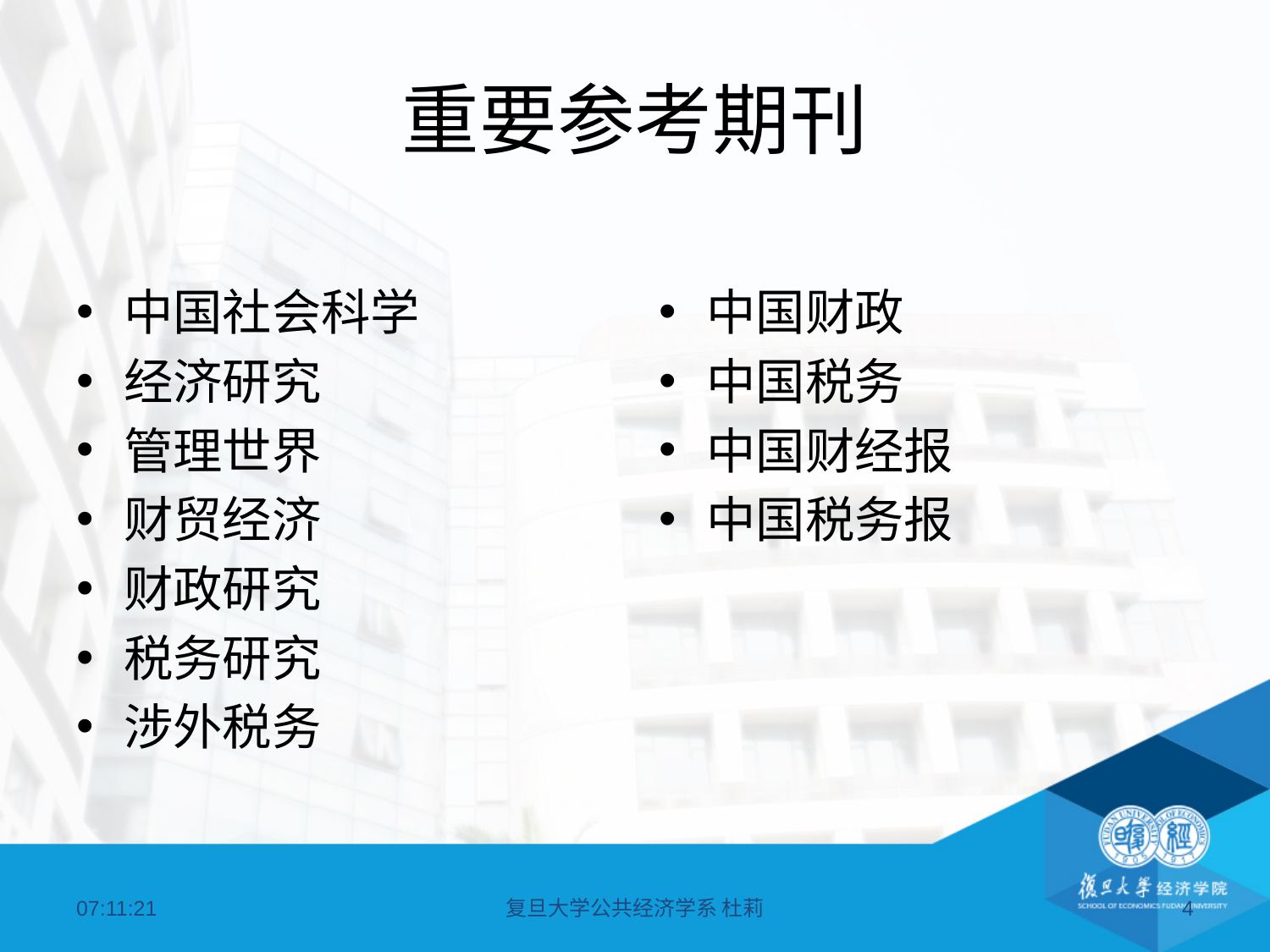

# 重要参考期刊
中国社会科学
经济研究
管理世界
财贸经济
财政研究
税务研究
涉外税务

中国财政
中国税务
中国财经报
中国税务报
07:11:21
复旦大学公共经济学系 杜莉
4